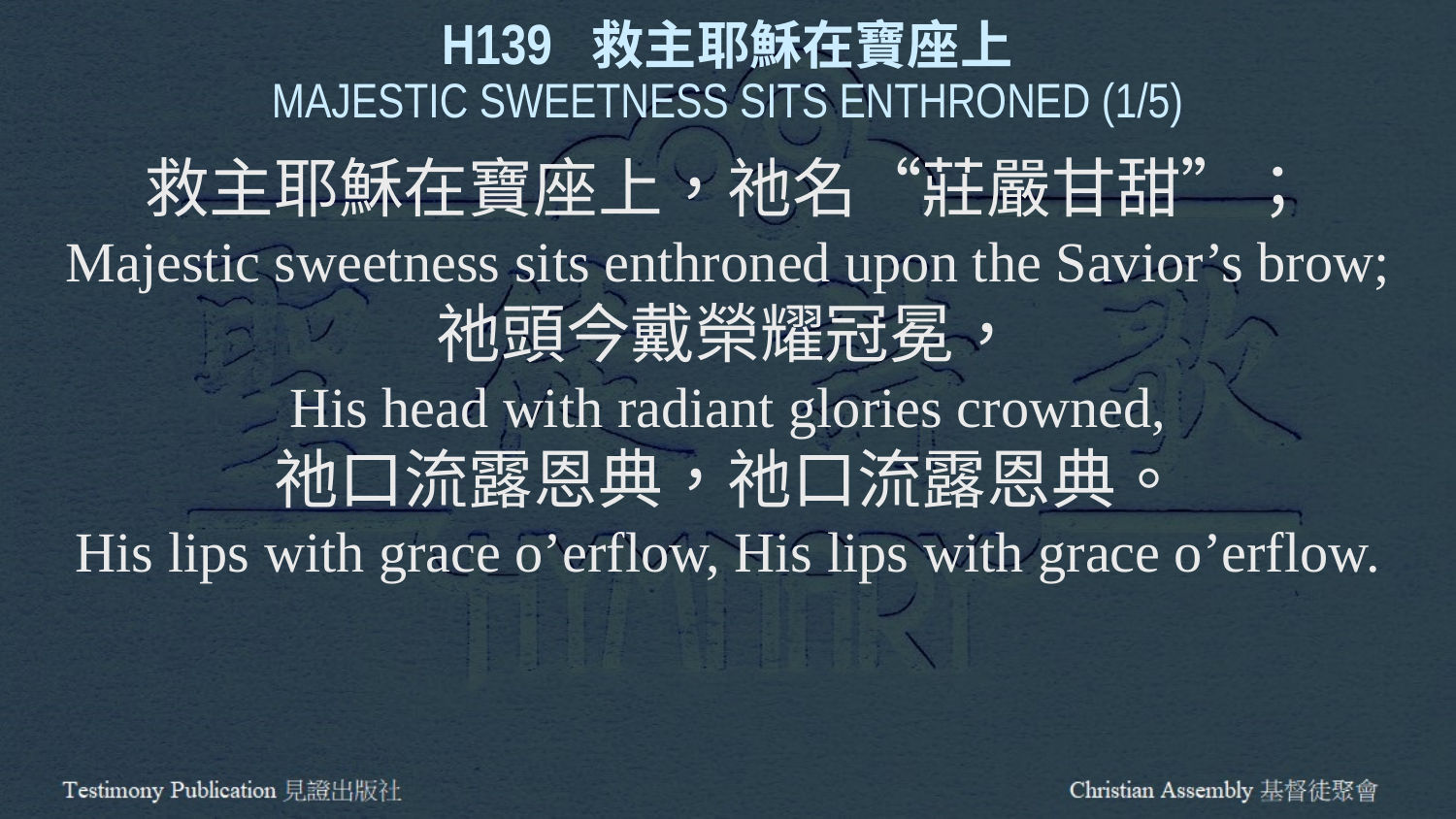

H139  救主耶穌在寶座上
MAJESTIC SWEETNESS SITS ENTHRONED (1/5)
救主耶穌在寶座上，祂名“莊嚴甘甜”；
Majestic sweetness sits enthroned upon the Savior’s brow;
祂頭今戴榮耀冠冕，
His head with radiant glories crowned,
祂口流露恩典，祂口流露恩典。
His lips with grace o’erflow, His lips with grace o’erflow.